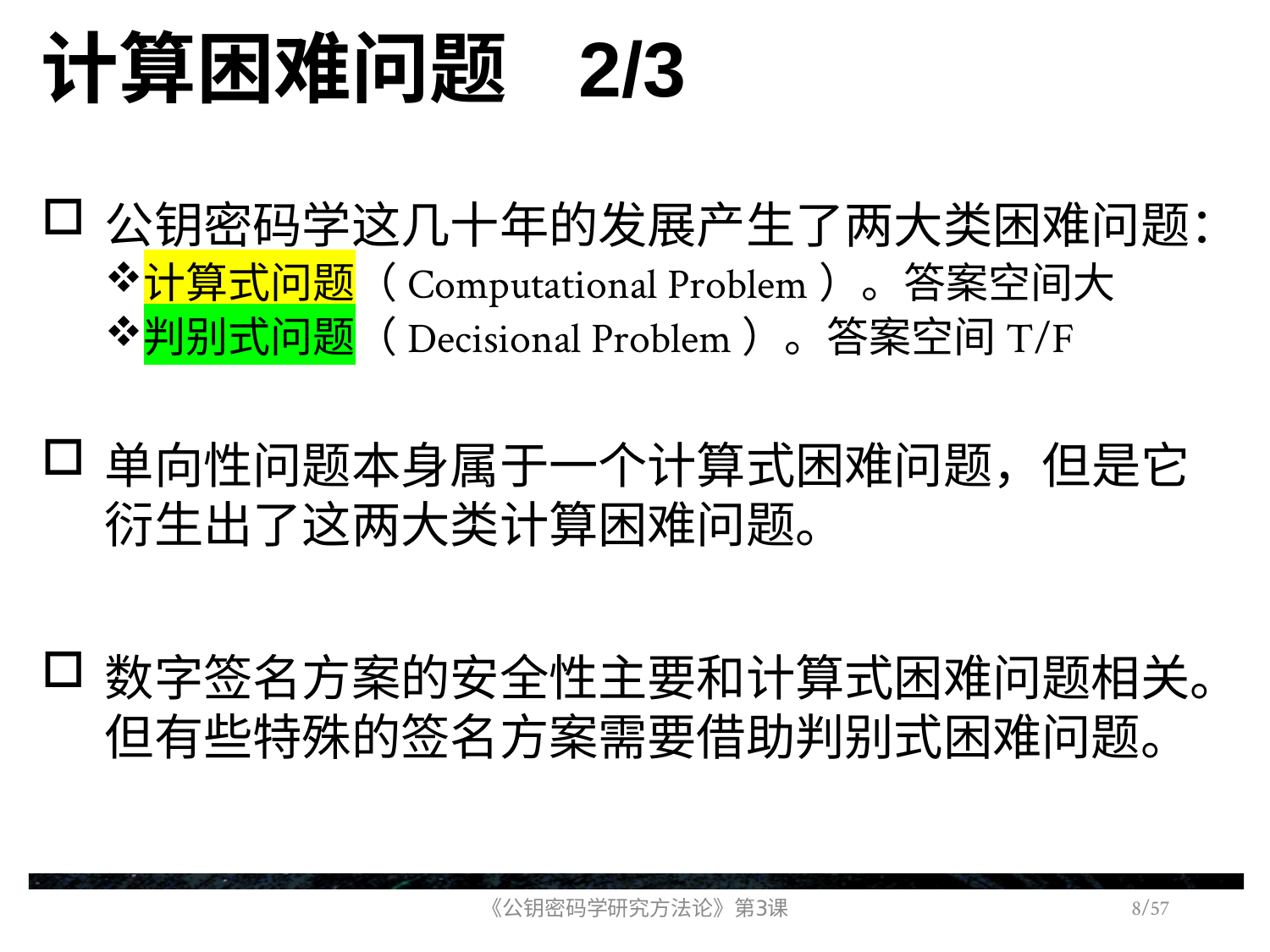

# 计算困难问题   2/3
公钥密码学这几十年的发展产生了两大类困难问题：
计算式问题（Computational Problem）。答案空间大
判别式问题（Decisional Problem）。答案空间T/F

单向性问题本身属于一个计算式困难问题，但是它衍生出了这两大类计算困难问题。

数字签名方案的安全性主要和计算式困难问题相关。但有些特殊的签名方案需要借助判别式困难问题。
《公钥密码学研究方法论》第3课
8/57